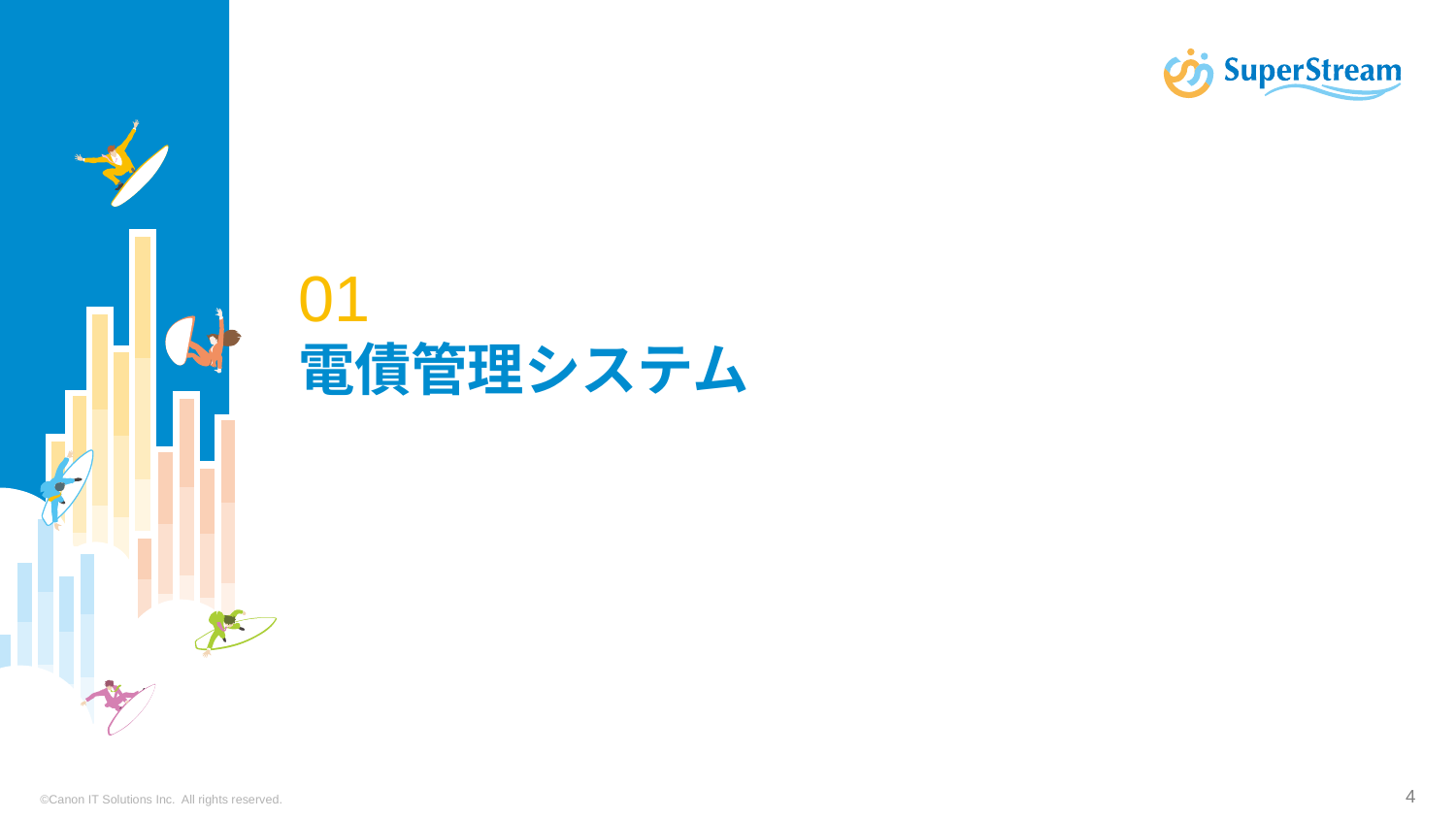

# 01 電債管理システム
©Canon IT Solutions Inc.  All rights reserved.
4